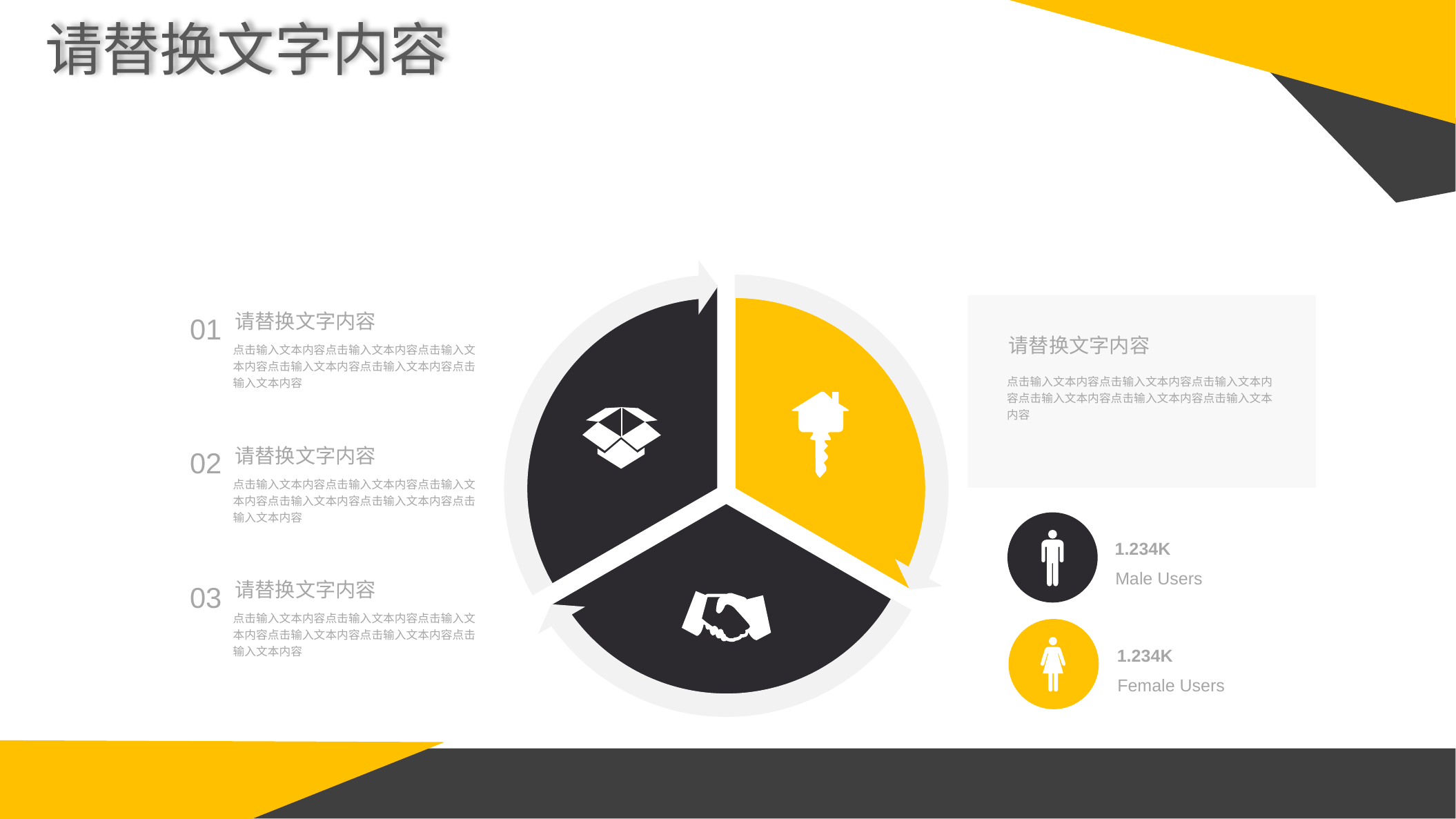

请替换文字内容

请替换文字内容
点击输入文本内容点击输入文本内容点击输入文本内容点击输入文本内容点击输入文本内容点击输入文本内容
请替换文字内容
点击输入文本内容点击输入文本内容点击输入文本内容点击输入文本内容点击输入文本内容点击输入文本内容
01

请替换文字内容
点击输入文本内容点击输入文本内容点击输入文本内容点击输入文本内容点击输入文本内容点击输入文本内容
02

1.234K
Male Users
请替换文字内容
点击输入文本内容点击输入文本内容点击输入文本内容点击输入文本内容点击输入文本内容点击输入文本内容
03

1.234K
Female Users